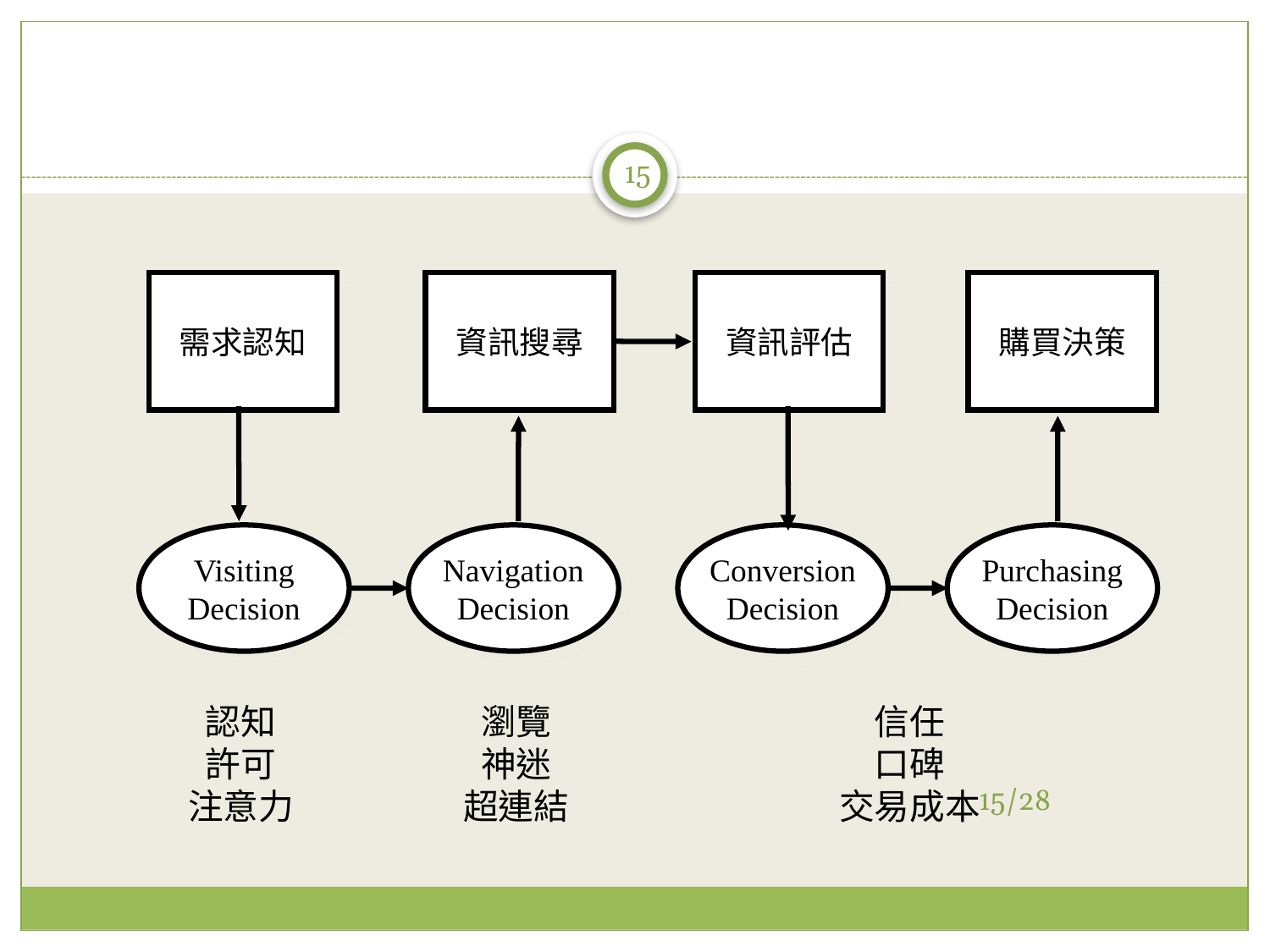

#
15
需求認知
資訊搜尋
資訊評估
購買決策

Visiting
Decision
Navigation
Decision
Conversion
Decision
Purchasing
Decision

認知
許可
注意力
瀏覽
神迷
超連結
信任
口碑
交易成本
15/28